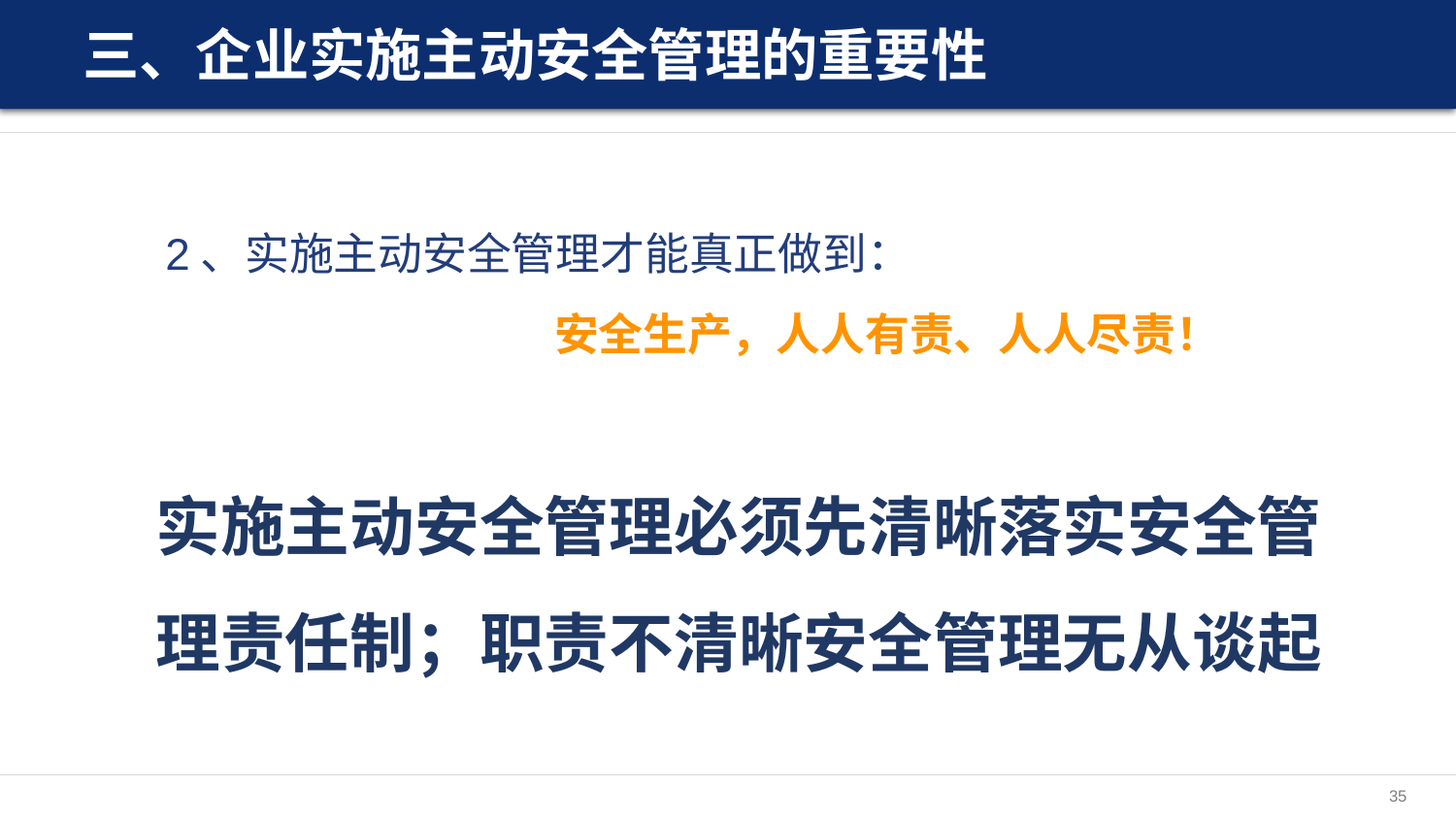

三、企业实施主动安全管理的重要性
2、实施主动安全管理才能真正做到：
                                      安全生产，人人有责、人人尽责！
实施主动安全管理必须先清晰落实安全管理责任制；职责不清晰安全管理无从谈起
35